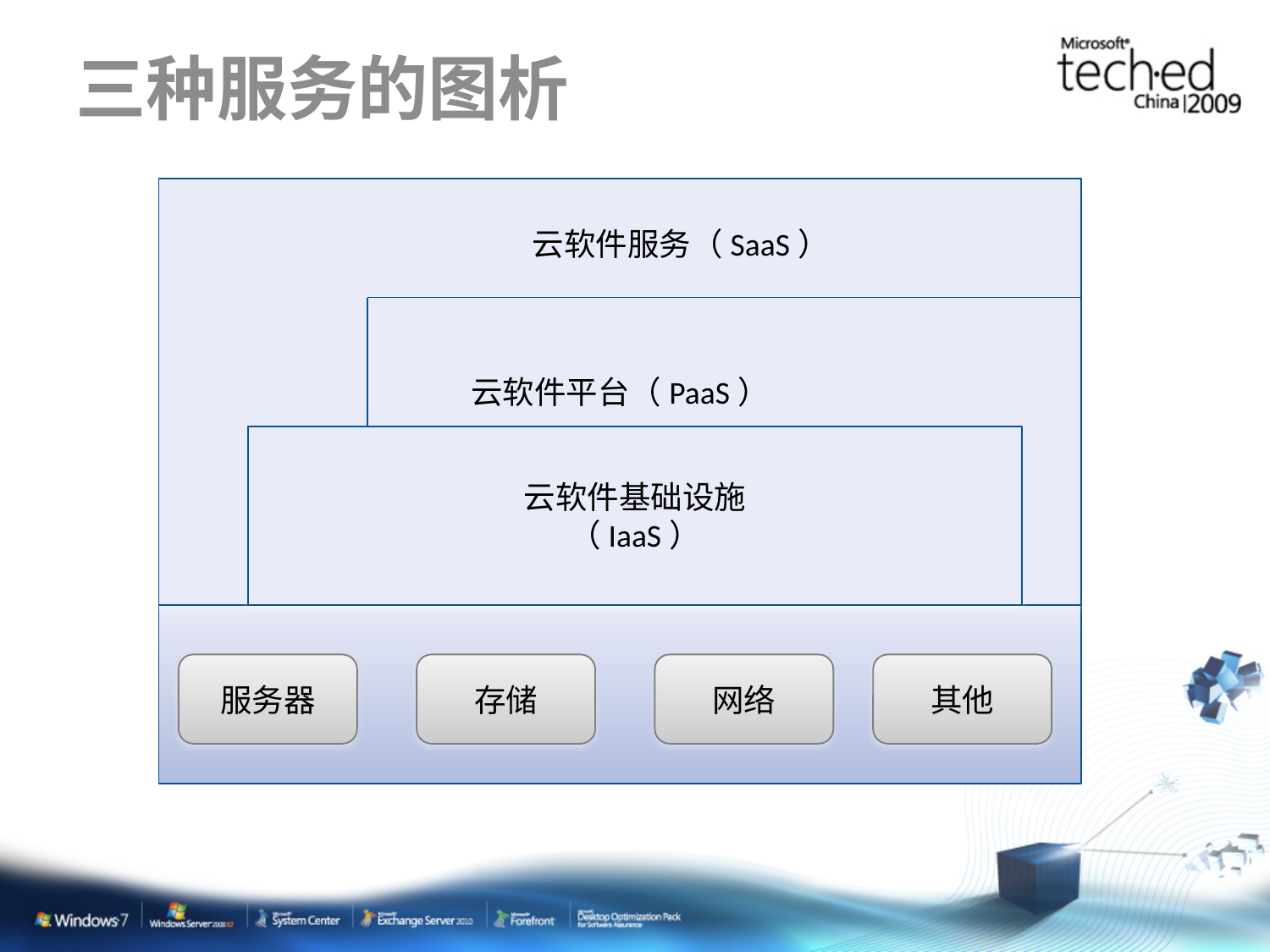

# 三种服务的图析
云软件平台（PaaS）
云软件服务（SaaS）
云软件基础设施
（IaaS）

服务器
存储
网络
其他